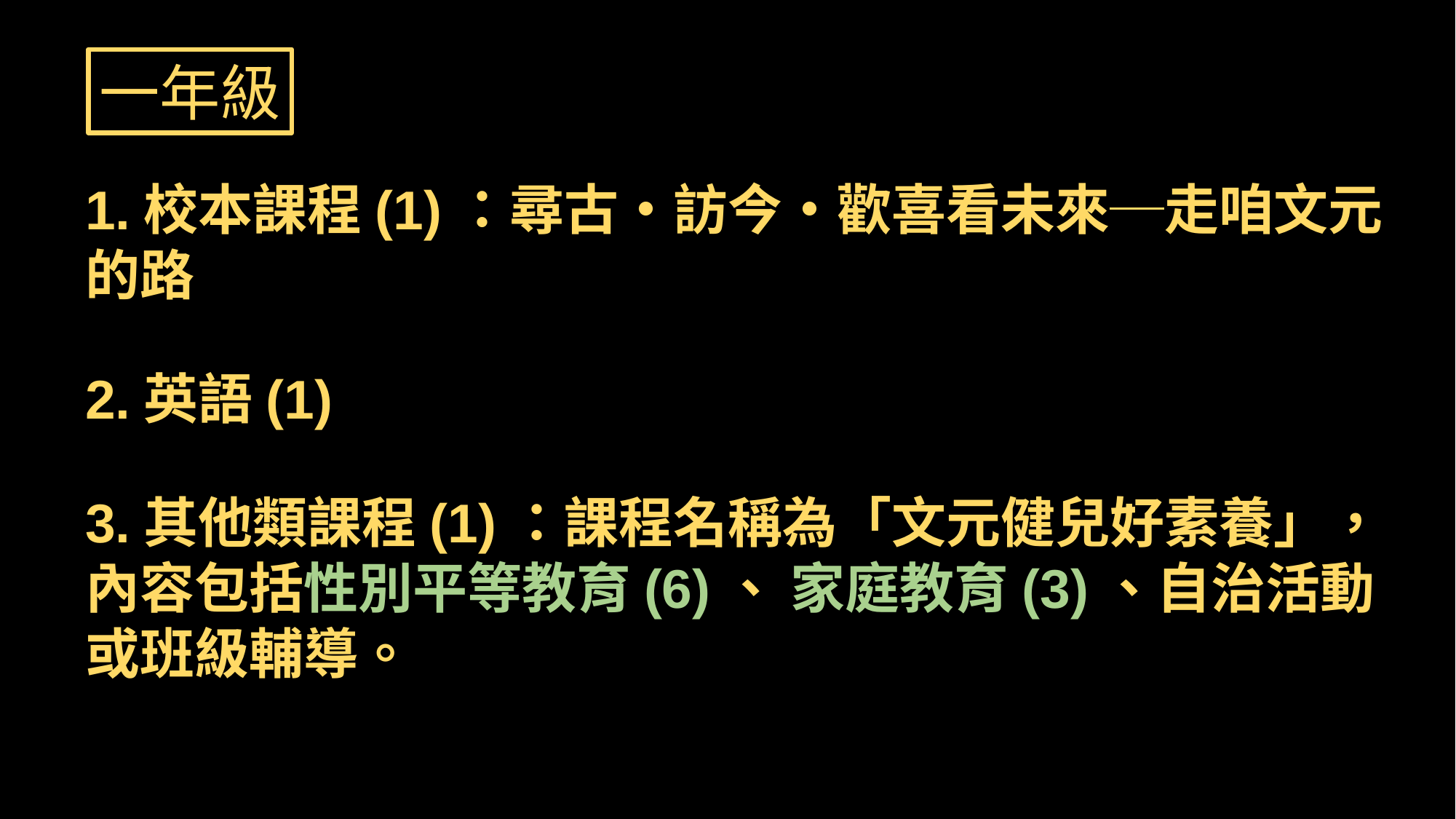

一年級

1.校本課程(1)：尋古‧訪今‧歡喜看未來─走咱文元的路

2.英語(1)

3.其他類課程(1)：課程名稱為「文元健兒好素養」，內容包括性別平等教育(6)、 家庭教育(3)、自治活動或班級輔導。